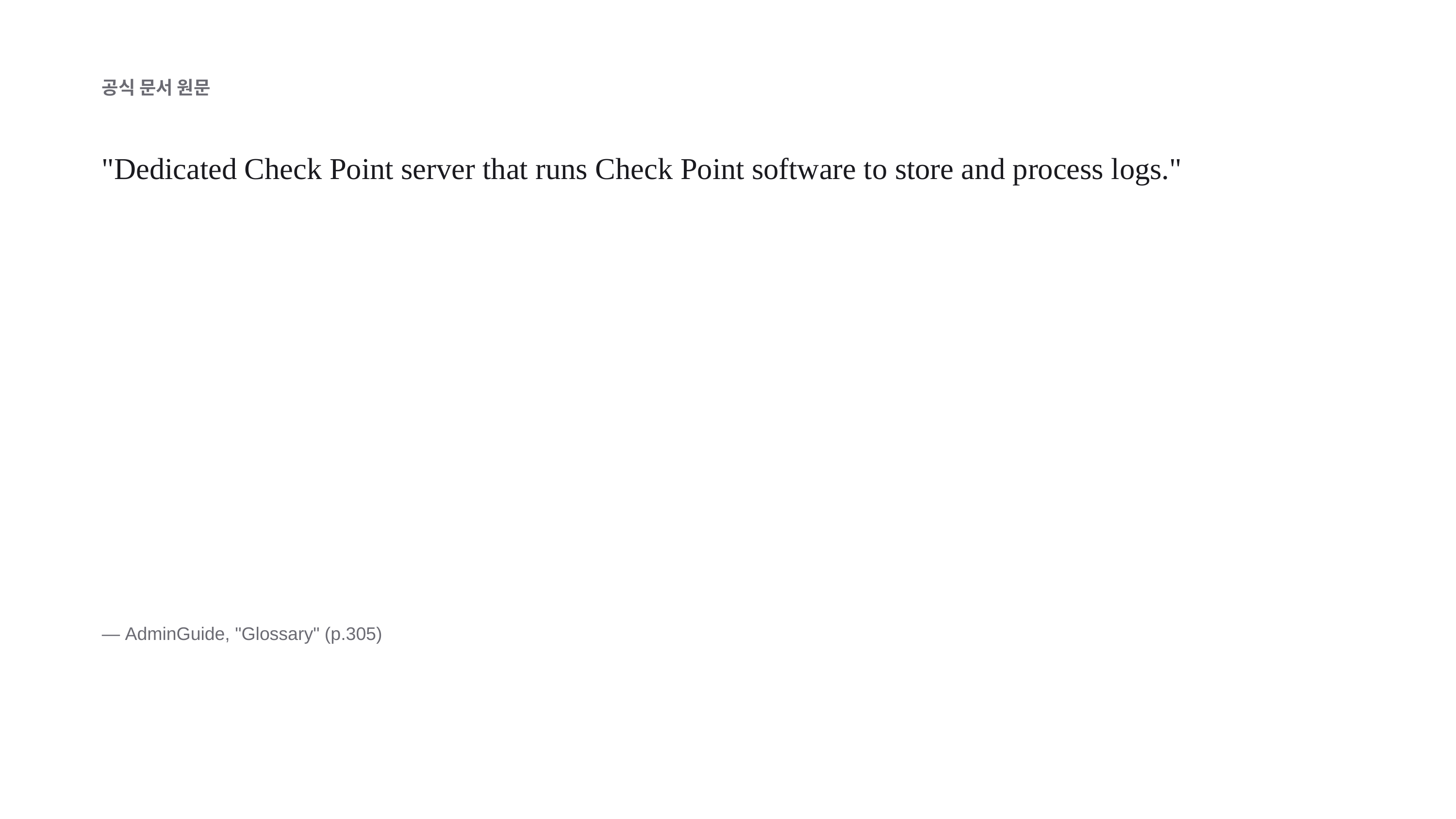

공식 문서 원문
"Dedicated Check Point server that runs Check Point software to store and process logs."
— AdminGuide, "Glossary" (p.305)